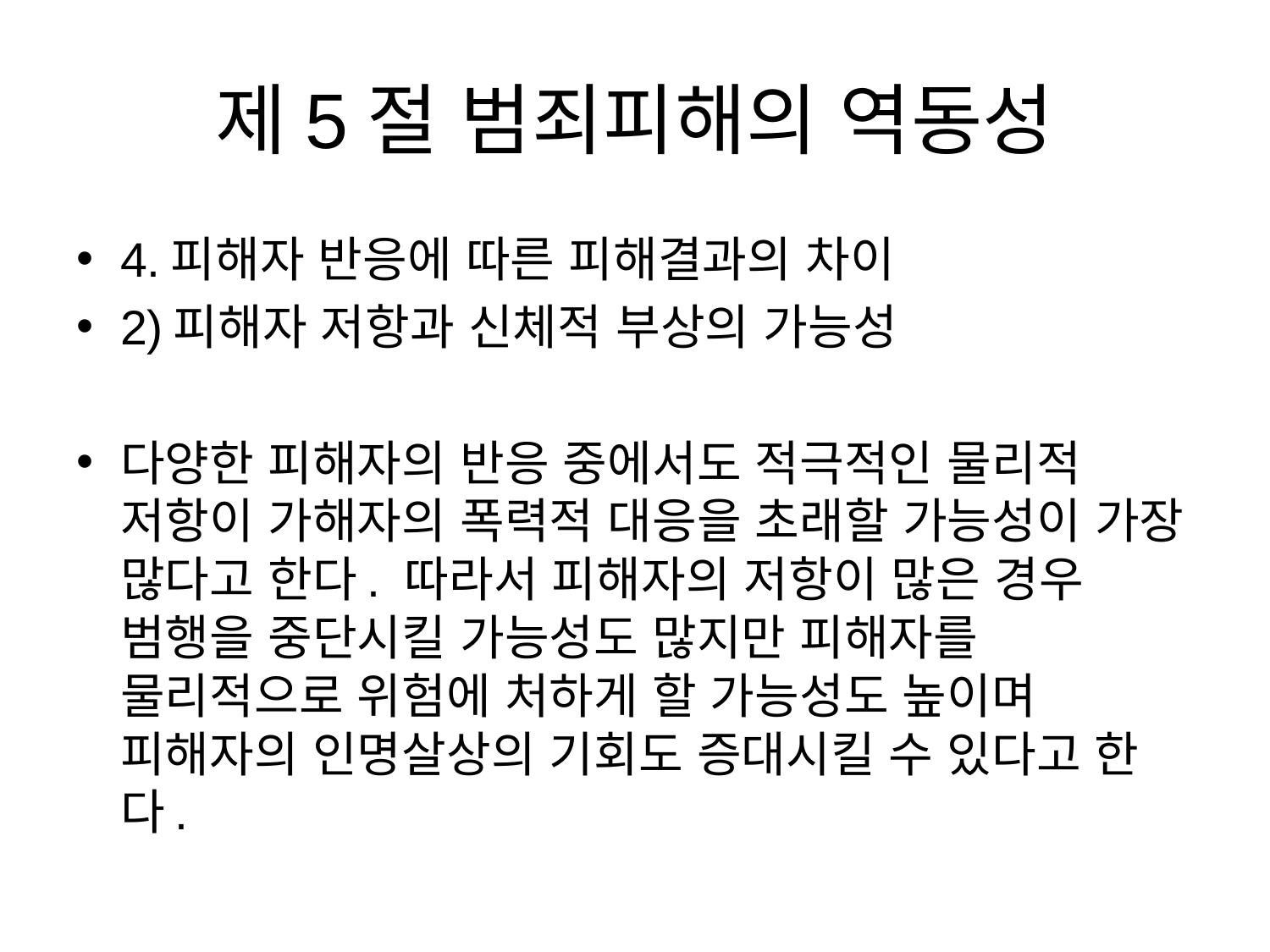

# 제5절 범죄피해의 역동성
4.피해자 반응에 따른 피해결과의 차이
2)피해자 저항과 신체적 부상의 가능성

다양한 피해자의 반응 중에서도 적극적인 물리적 저항이 가해자의 폭력적 대응을 초래할 가능성이 가장 많다고 한다. 따라서 피해자의 저항이 많은 경우 범행을 중단시킬 가능성도 많지만 피해자를 물리적으로 위험에 처하게 할 가능성도 높이며 피해자의 인명살상의 기회도 증대시킬 수 있다고 한다.